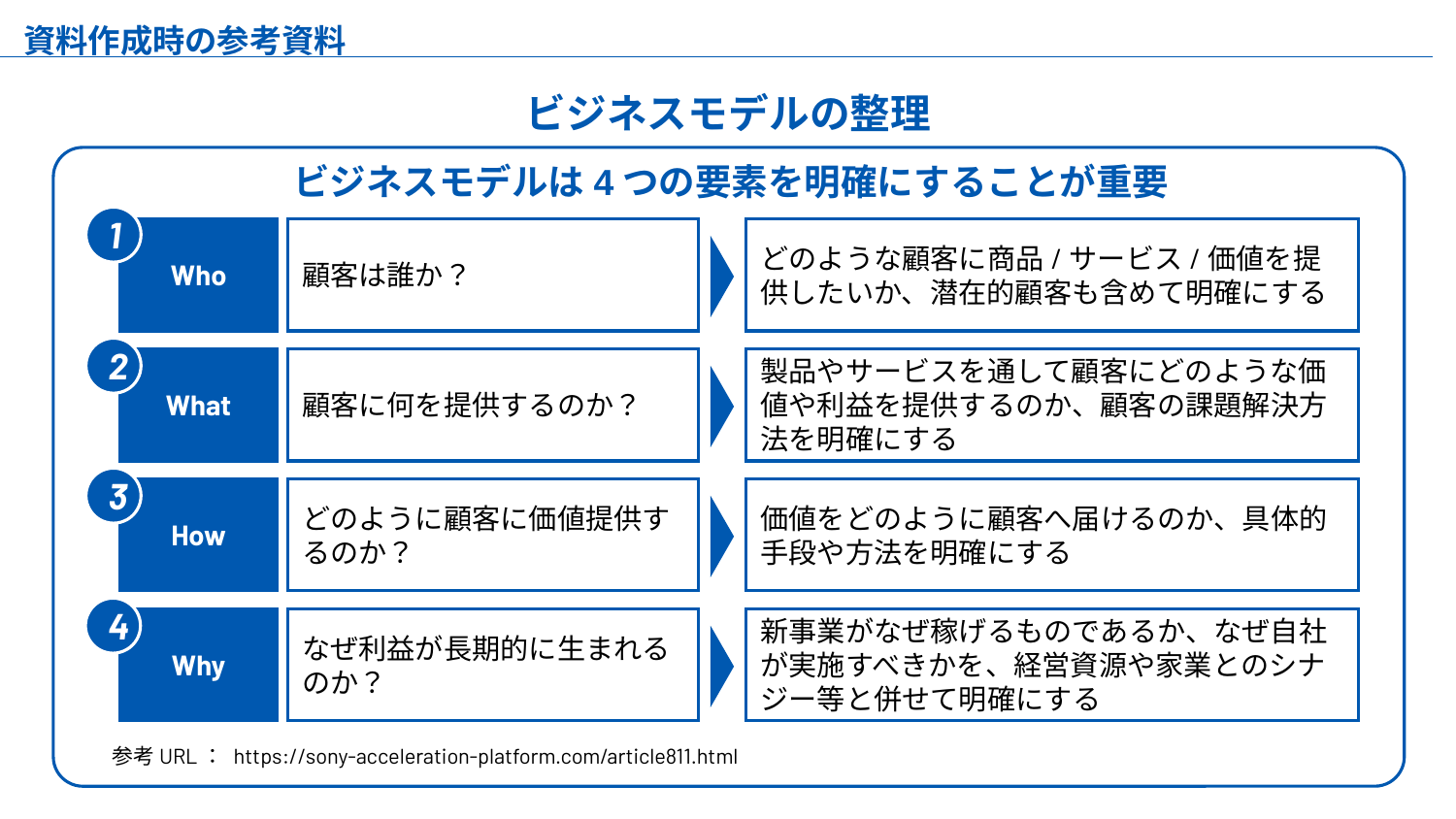

資料作成時の参考資料
ビジネスモデルの整理

ビジネスモデルは4つの要素を明確にすることが重要
1
どのような顧客に商品/サービス/価値を提供したいか、潜在的顧客も含めて明確にする
Who
顧客は誰か？

2
製品やサービスを通して顧客にどのような価値や利益を提供するのか、顧客の課題解決方法を明確にする
What
顧客に何を提供するのか？

3
価値をどのように顧客へ届けるのか、具体的手段や方法を明確にする
How
どのように顧客に価値提供するのか？

4
新事業がなぜ稼げるものであるか、なぜ自社が実施すべきかを、経営資源や家業とのシナジー等と併せて明確にする
Why
なぜ利益が長期的に生まれるのか？

参考URL： https://sony-acceleration-platform.com/article811.html